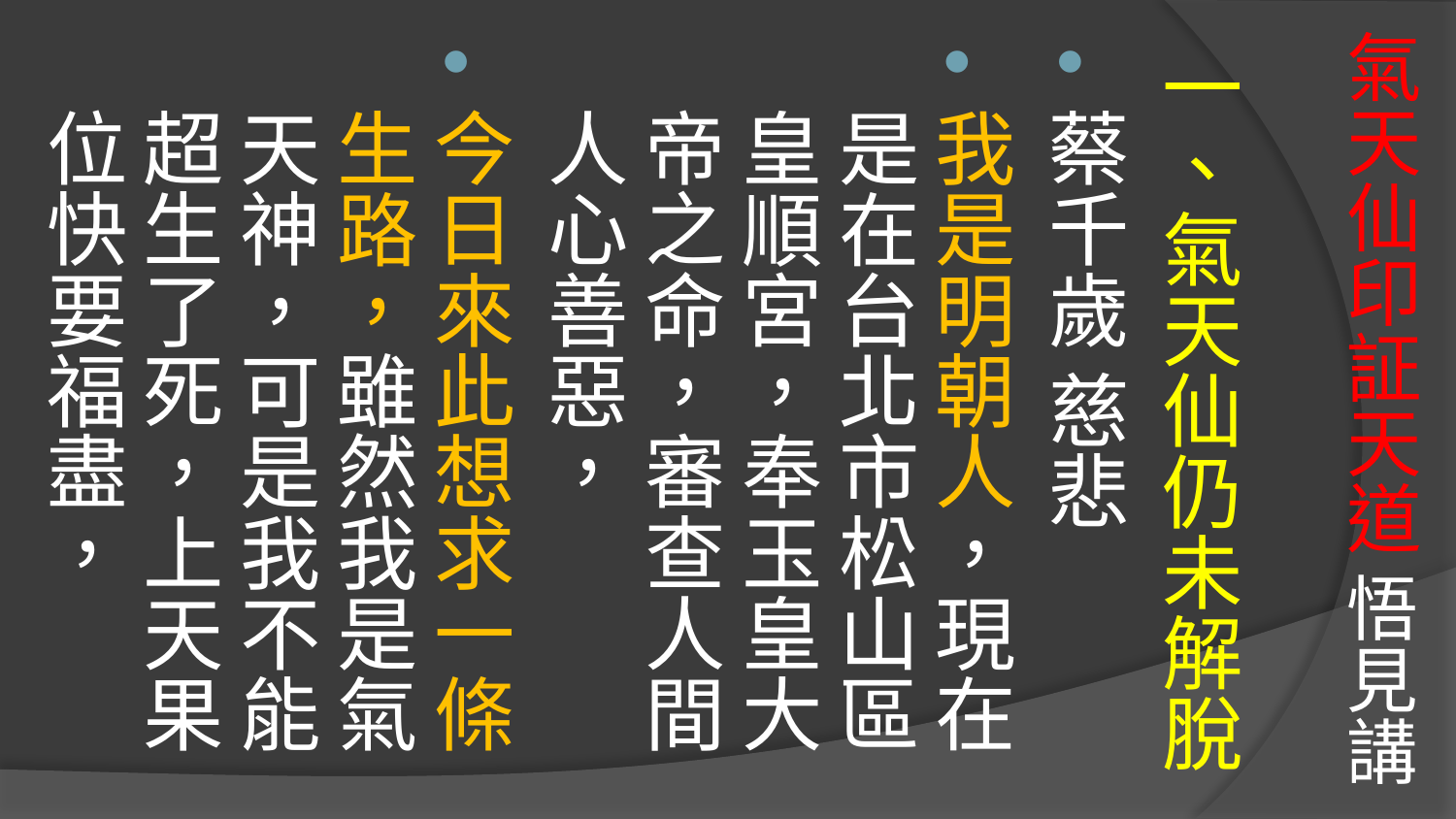

# 氣天仙印証天道 悟見講
一、氣天仙仍未解脫
蔡千歲 慈悲
我是明朝人，現在是在台北市松山區皇順宮，奉玉皇大帝之命，審查人間人心善惡，
今日來此想求一條生路，雖然我是氣天神，可是我不能超生了死，上天果位快要福盡，